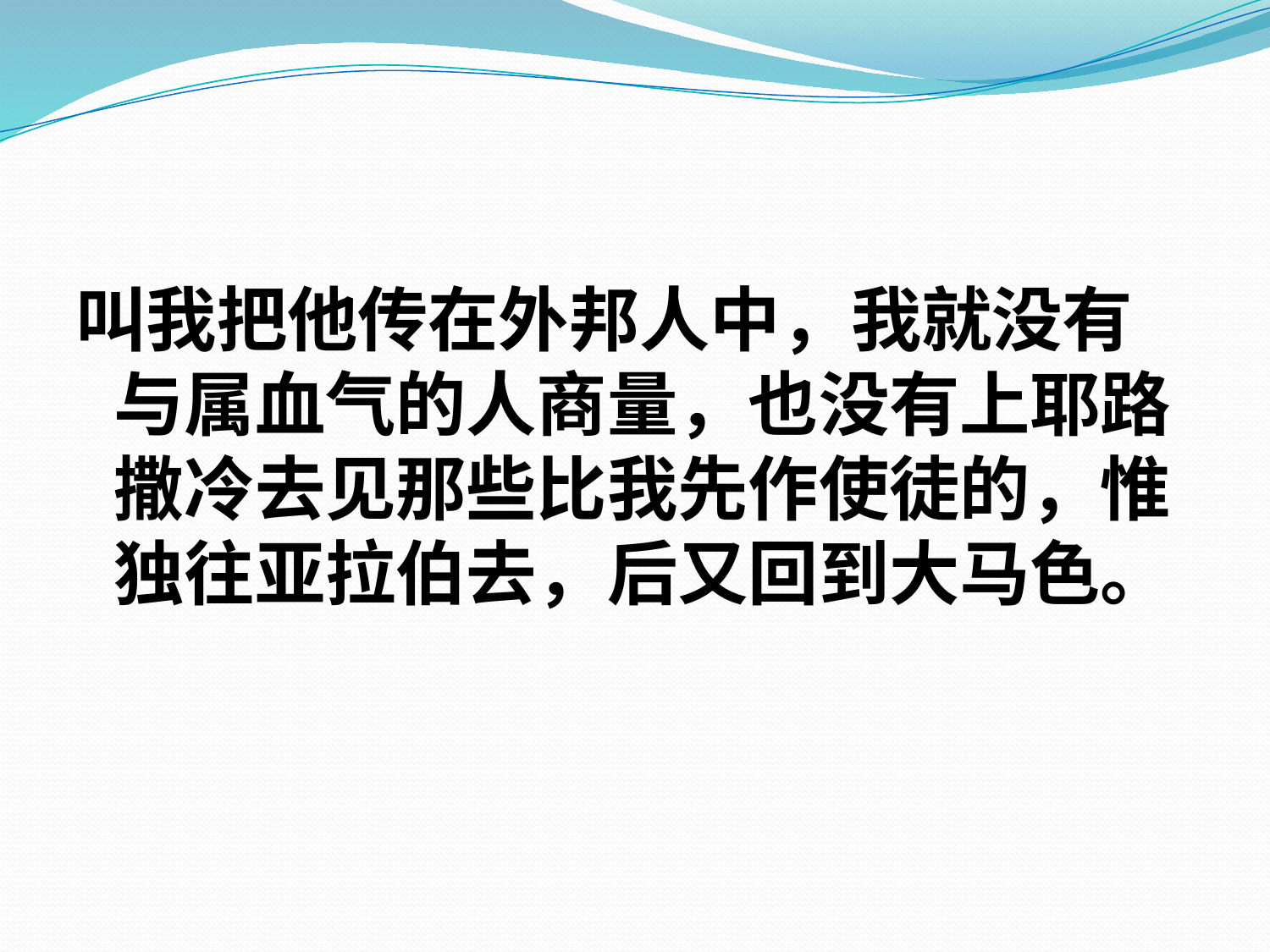

#
叫我把他传在外邦人中，我就没有与属血气的人商量，也没有上耶路撒冷去见那些比我先作使徒的，惟独往亚拉伯去，后又回到大马色。